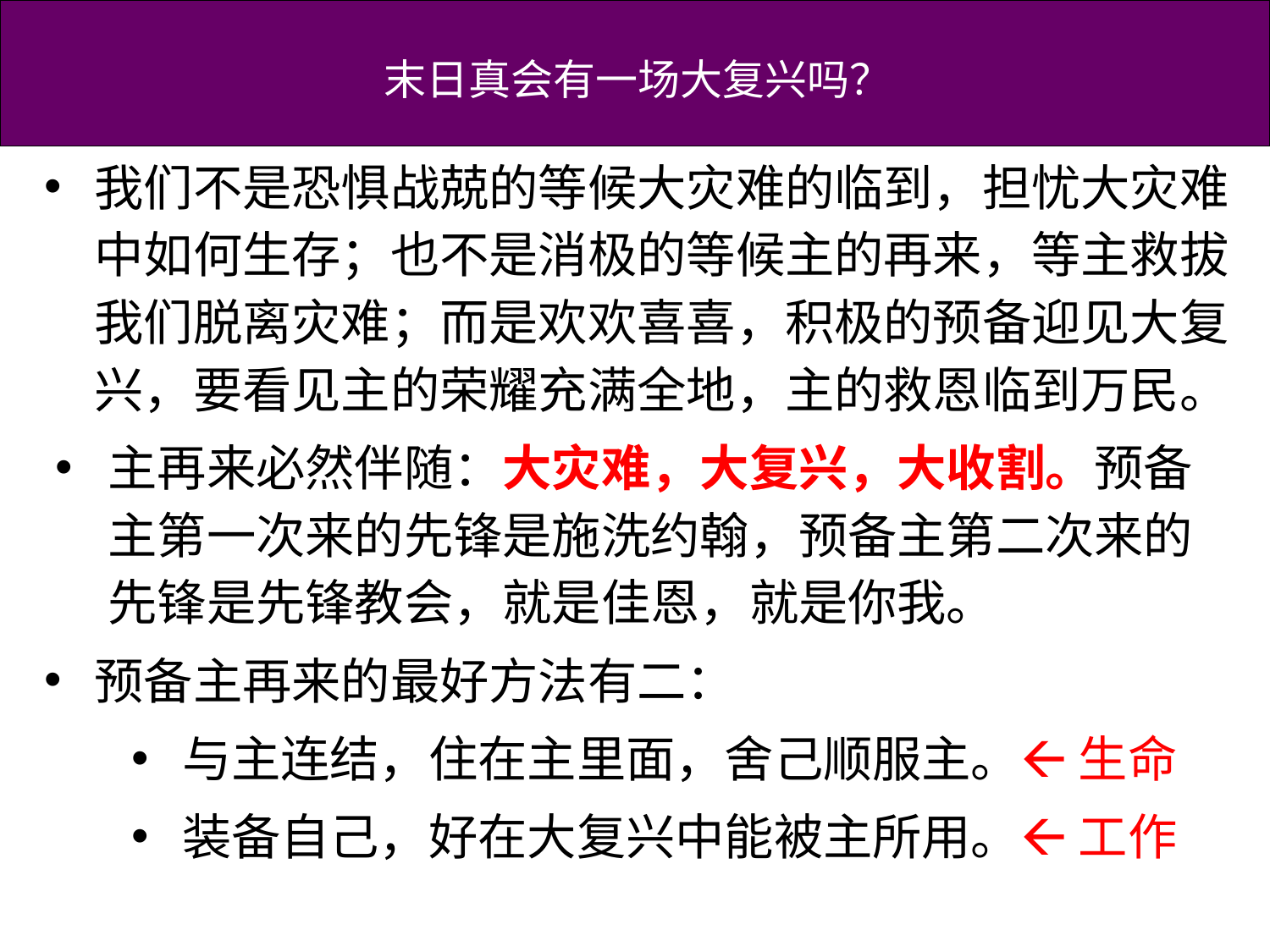

末日真会有一场大复兴吗？
我们不是恐惧战兢的等候大灾难的临到，担忧大灾难中如何生存；也不是消极的等候主的再来，等主救拔我们脱离灾难；而是欢欢喜喜，积极的预备迎见大复兴，要看见主的荣耀充满全地，主的救恩临到万民。
主再来必然伴随：大灾难，大复兴，大收割。预备主第一次来的先锋是施洗约翰，预备主第二次来的先锋是先锋教会，就是佳恩，就是你我。
预备主再来的最好方法有二：
与主连结，住在主里面，舍己顺服主。🡨 生命
装备自己，好在大复兴中能被主所用。🡨 工作